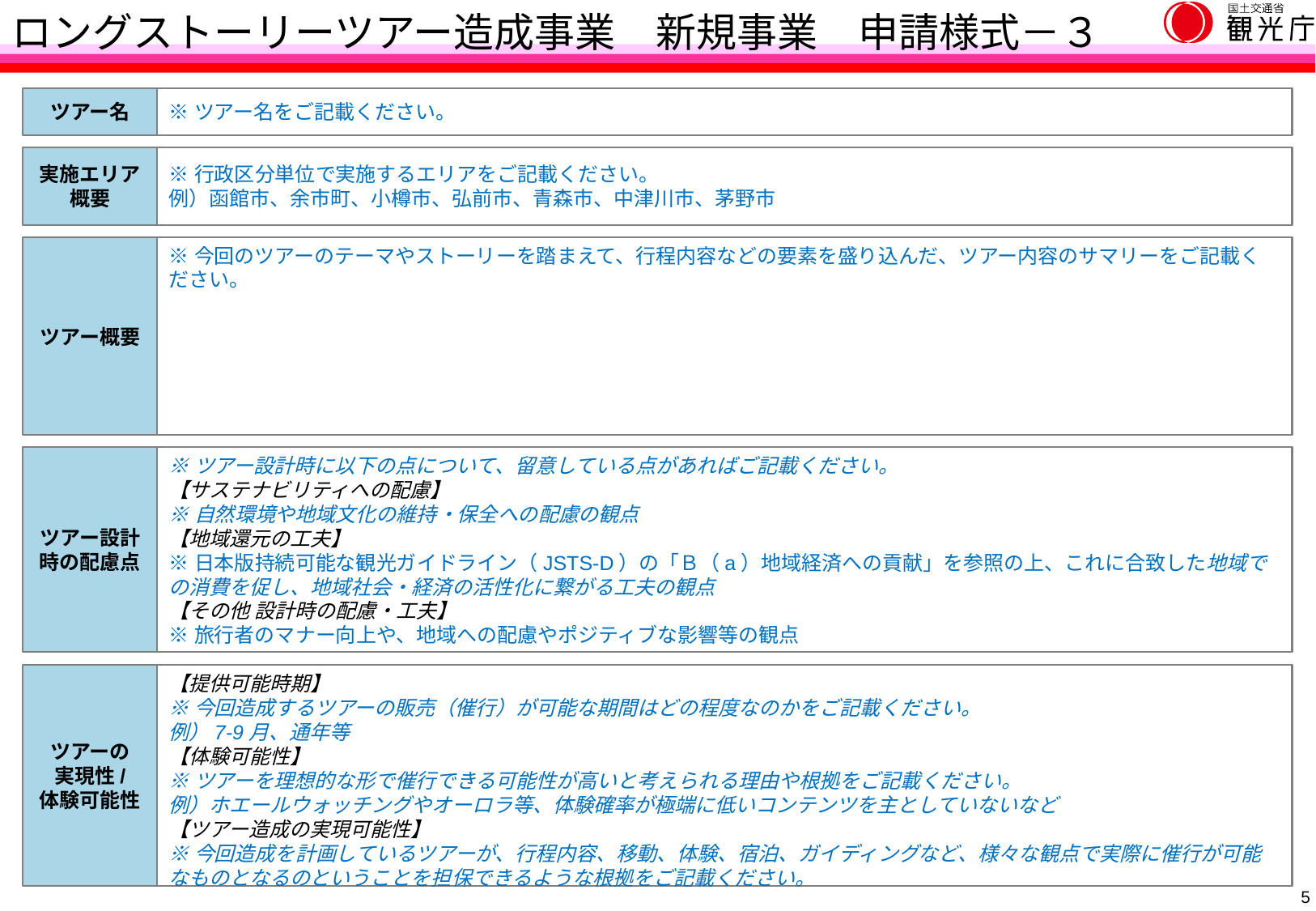

ロングストーリーツアー造成事業　新規事業　申請様式－３
ツアー名
※ツアー名をご記載ください。
※行政区分単位で実施するエリアをご記載ください。
例）函館市、余市町、小樽市、弘前市、青森市、中津川市、茅野市
実施エリア
概要
※今回のツアーのテーマやストーリーを踏まえて、行程内容などの要素を盛り込んだ、ツアー内容のサマリーをご記載ください。
ツアー概要
ツアー設計時の配慮点
※ツアー設計時に以下の点について、留意している点があればご記載ください。
【サステナビリティへの配慮】
※自然環境や地域文化の維持・保全への配慮の観点
【地域還元の工夫】
※日本版持続可能な観光ガイドライン（JSTS-D）の「Ｂ（a）地域経済への貢献」を参照の上、これに合致した地域での消費を促し、地域社会・経済の活性化に繋がる工夫の観点
【その他 設計時の配慮・工夫】
※旅行者のマナー向上や、地域への配慮やポジティブな影響等の観点

ツアーの
実現性/
体験可能性
【提供可能時期】
※今回造成するツアーの販売（催行）が可能な期間はどの程度なのかをご記載ください。
例）7-9月、通年等
【体験可能性】
※ツアーを理想的な形で催行できる可能性が高いと考えられる理由や根拠をご記載ください。
例）ホエールウォッチングやオーロラ等、体験確率が極端に低いコンテンツを主としていないなど
【ツアー造成の実現可能性】
※今回造成を計画しているツアーが、行程内容、移動、体験、宿泊、ガイディングなど、様々な観点で実際に催行が可能なものとなるのということを担保できるような根拠をご記載ください。

5